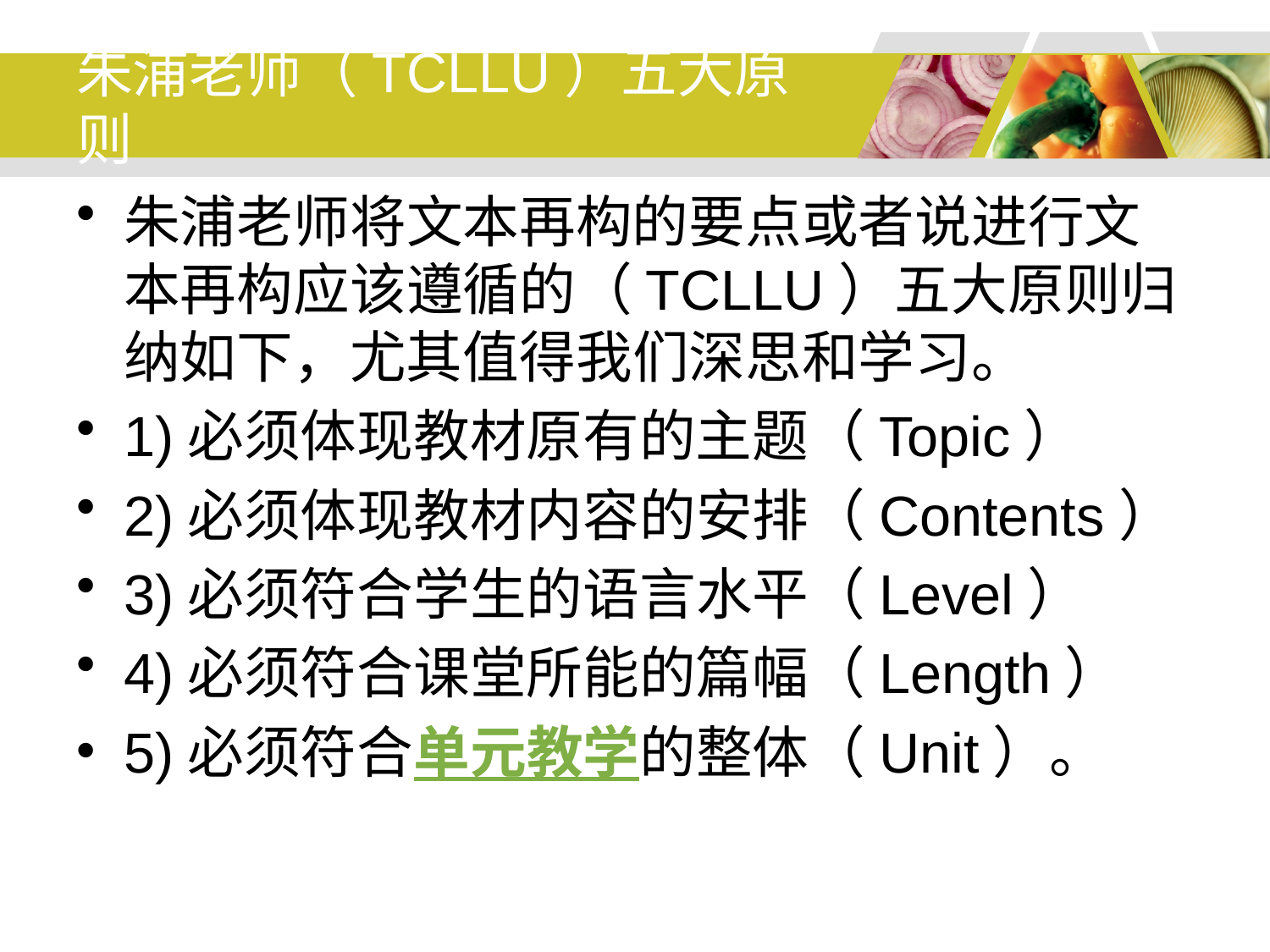

朱浦老师（TCLLU）五大原则
朱浦老师将文本再构的要点或者说进行文本再构应该遵循的（TCLLU）五大原则归纳如下，尤其值得我们深思和学习。
1)必须体现教材原有的主题（Topic）
2)必须体现教材内容的安排（Contents）
3)必须符合学生的语言水平（Level）
4)必须符合课堂所能的篇幅（Length）
5)必须符合单元教学的整体（Unit）。